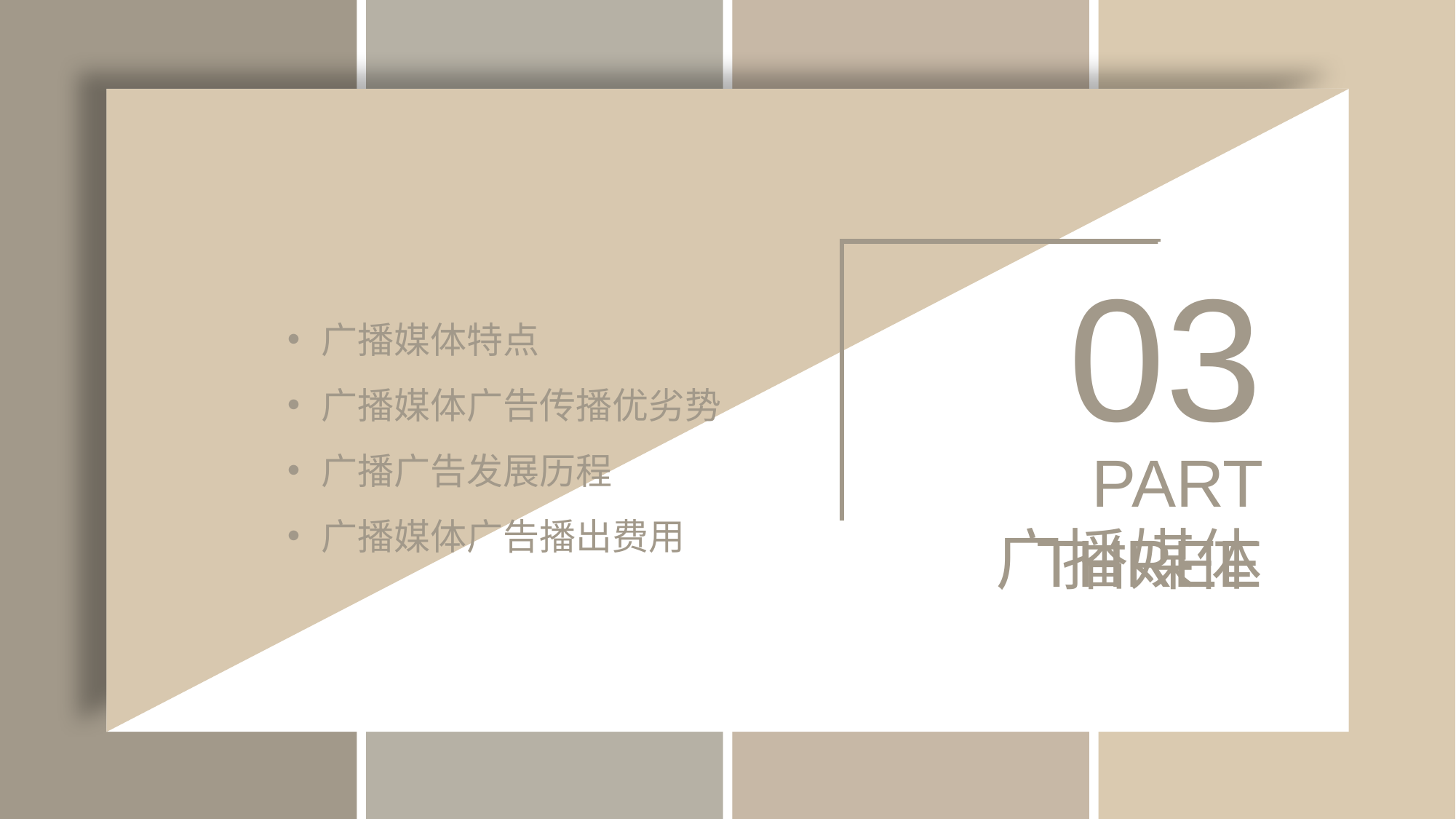

03
广播媒体特点
广播媒体广告传播优劣势
广播广告发展历程
广播媒体广告播出费用
PART THREE
 广播媒体